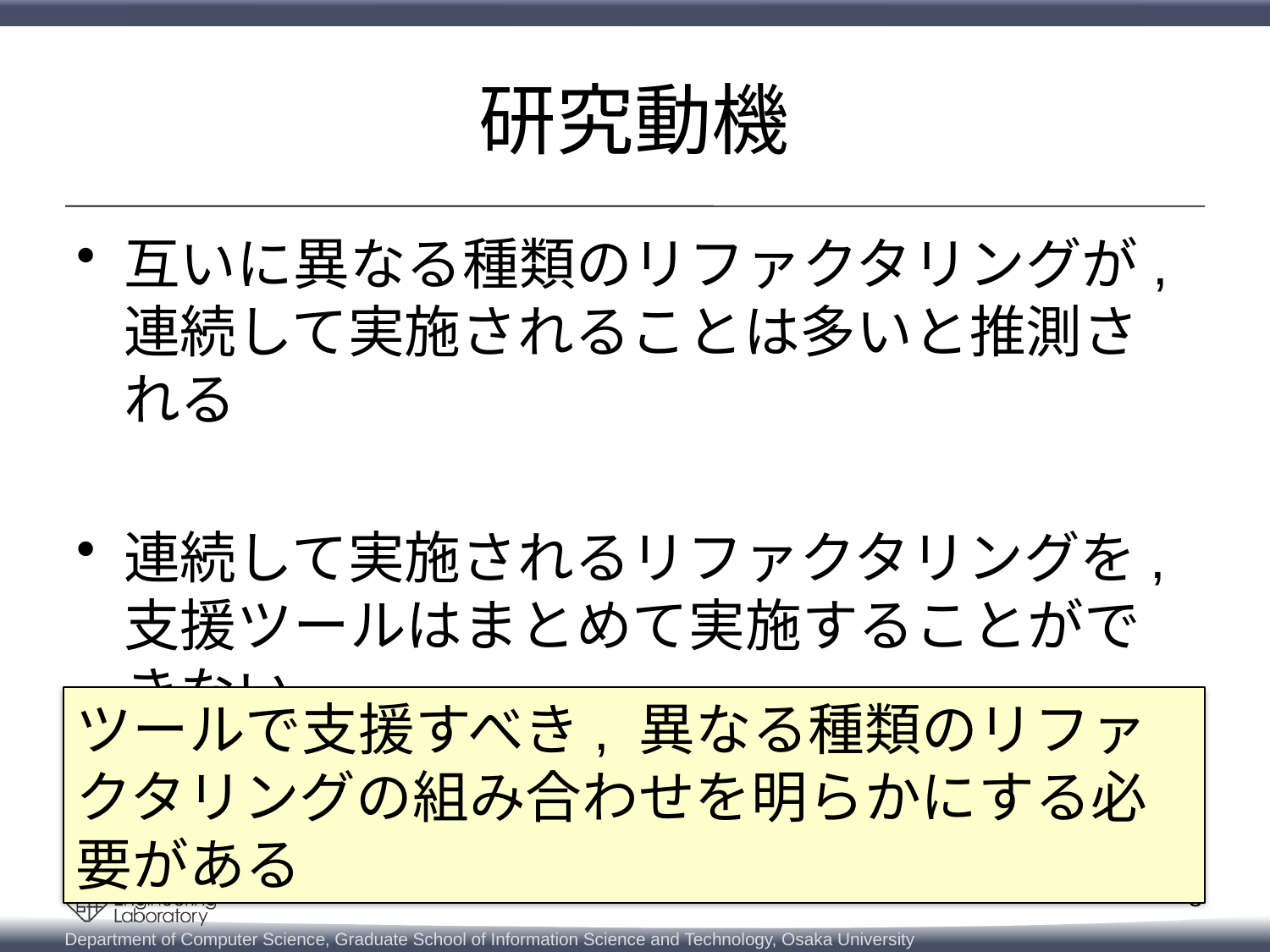

# 研究動機
互いに異なる種類のリファクタリングが, 連続して実施されることは多いと推測される

連続して実施されるリファクタリングを,支援ツールはまとめて実施することができない

ツールで支援すべき, 異なる種類のリファクタリングの組み合わせを明らかにする必要がある
8